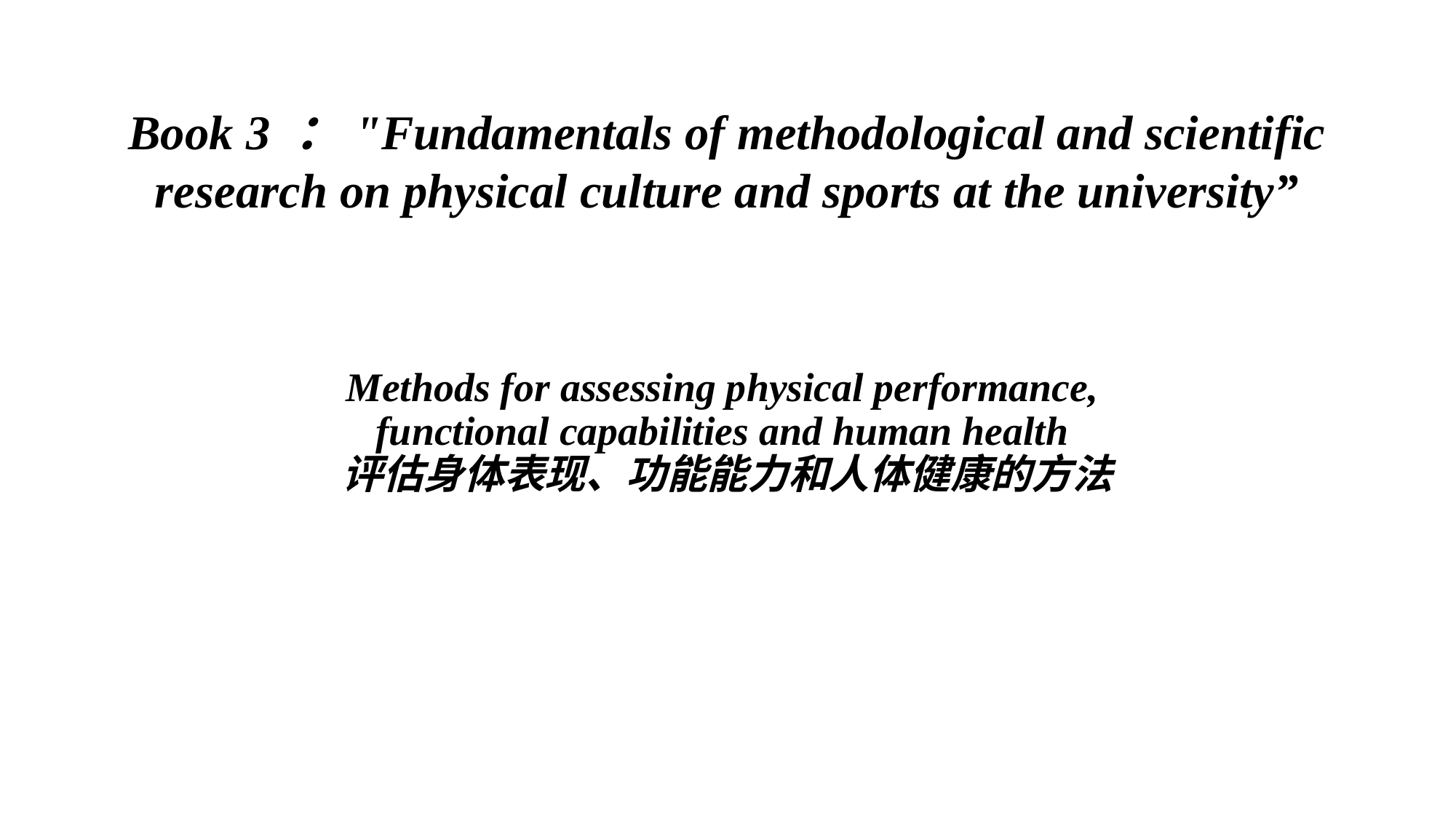

Book 3 ："Fundamentals of methodological and scientific research on physical culture and sports at the university”
# Methods for assessing physical performance, functional capabilities and human health 评估身体表现、功能能力和人体健康的方法